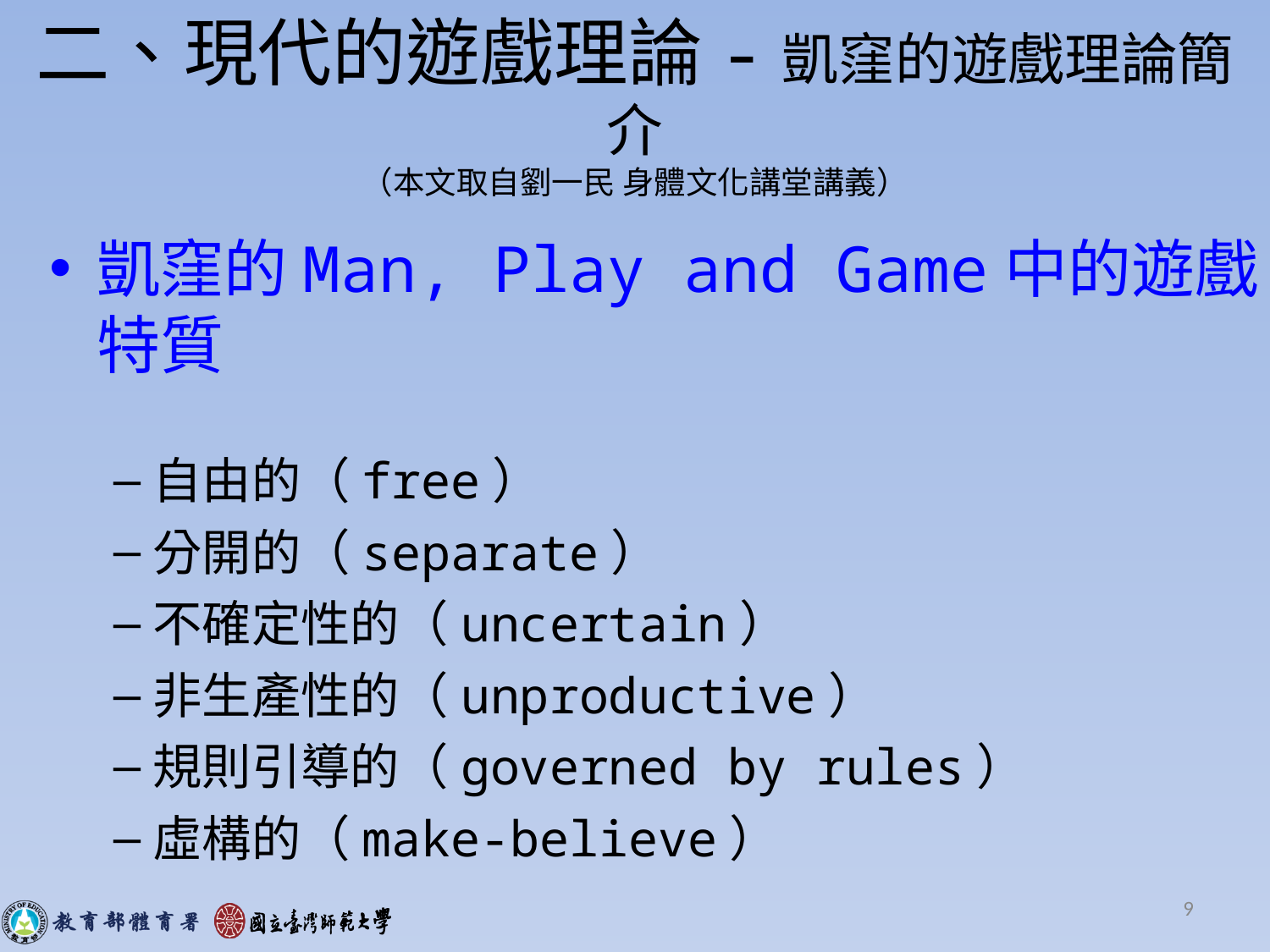

# 二、現代的遊戲理論-凱窪的遊戲理論簡介 （本文取自劉一民 身體文化講堂講義）
凱窪的Man, Play and Game中的遊戲特質

自由的（free）
分開的（separate）
不確定性的（uncertain）
非生產性的（unproductive）
規則引導的（governed by rules）
虛構的（make-believe）

9